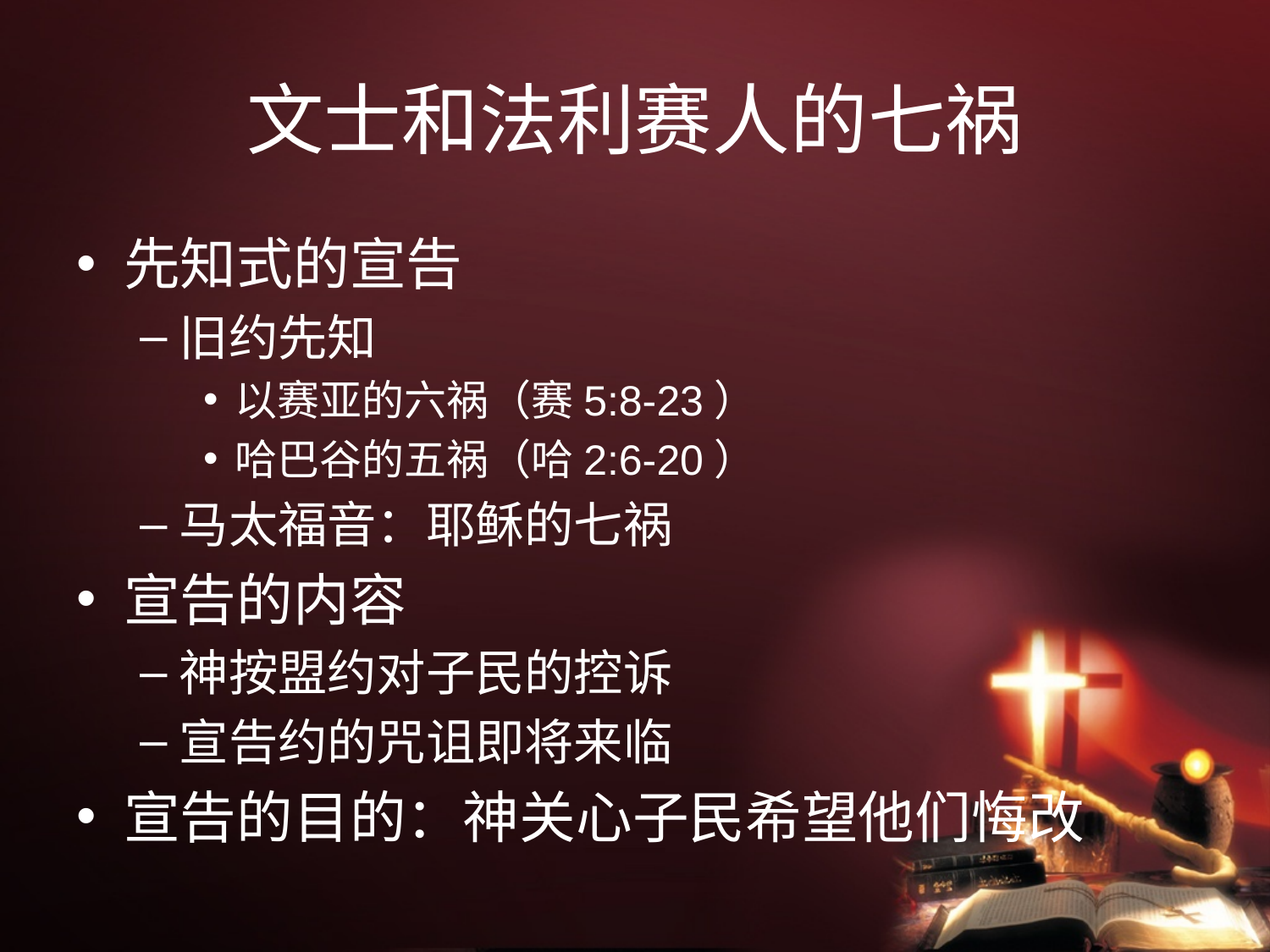

# 文士和法利赛人的七祸
先知式的宣告
旧约先知
以赛亚的六祸（赛5:8-23）
哈巴谷的五祸（哈2:6-20）
马太福音：耶稣的七祸
宣告的内容
神按盟约对子民的控诉
宣告约的咒诅即将来临
宣告的目的：神关心子民希望他们悔改